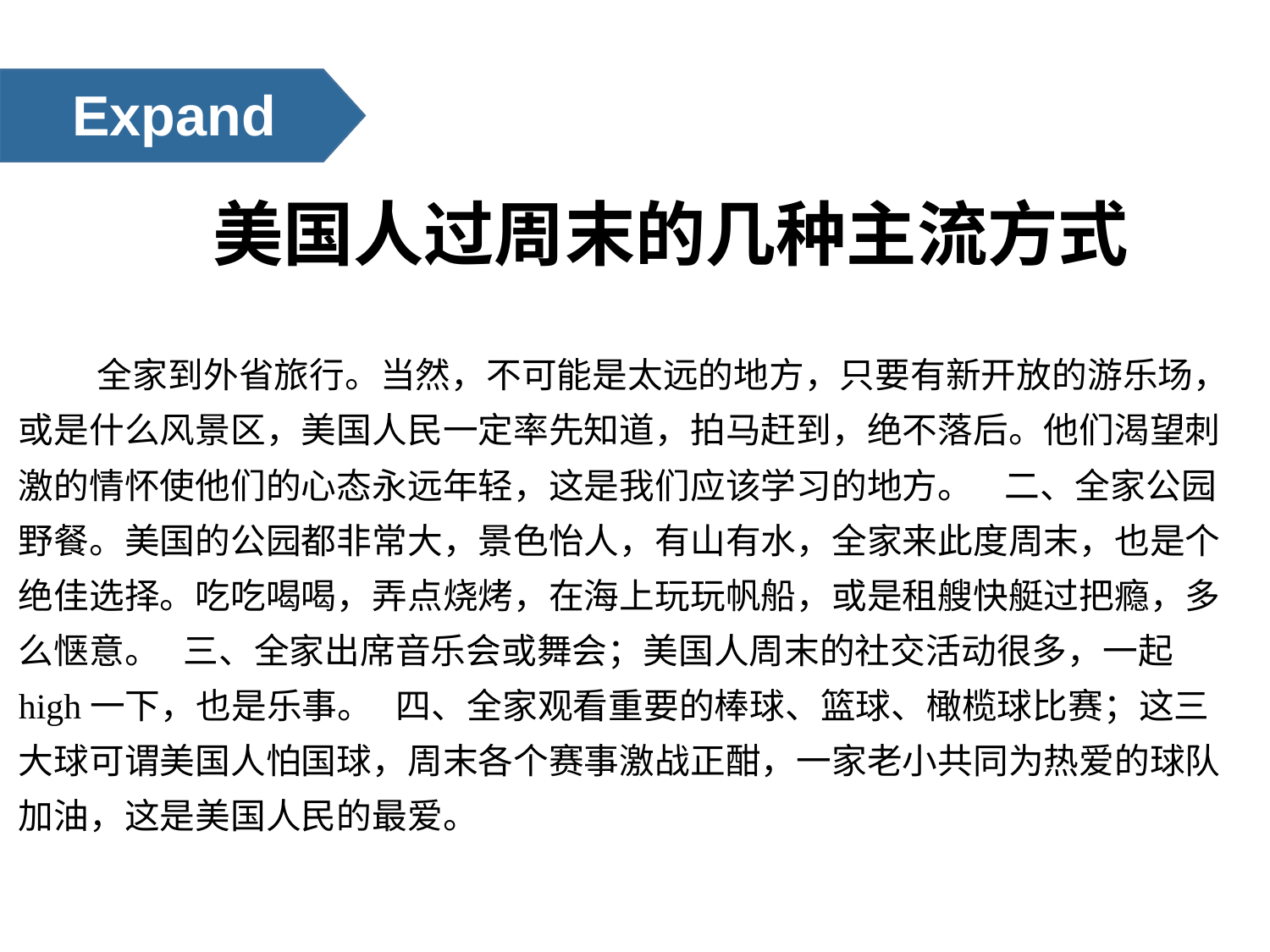

Expand
美国人过周末的几种主流方式
         全家到外省旅行。当然，不可能是太远的地方，只要有新开放的游乐场，或是什么风景区，美国人民一定率先知道，拍马赶到，绝不落后。他们渴望刺激的情怀使他们的心态永远年轻，这是我们应该学习的地方。    二、全家公园野餐。美国的公园都非常大，景色怡人，有山有水，全家来此度周末，也是个绝佳选择。吃吃喝喝，弄点烧烤，在海上玩玩帆船，或是租艘快艇过把瘾，多么惬意。   三、全家出席音乐会或舞会；美国人周末的社交活动很多，一起high一下，也是乐事。   四、全家观看重要的棒球、篮球、橄榄球比赛；这三大球可谓美国人怕国球，周末各个赛事激战正酣，一家老小共同为热爱的球队加油，这是美国人民的最爱。